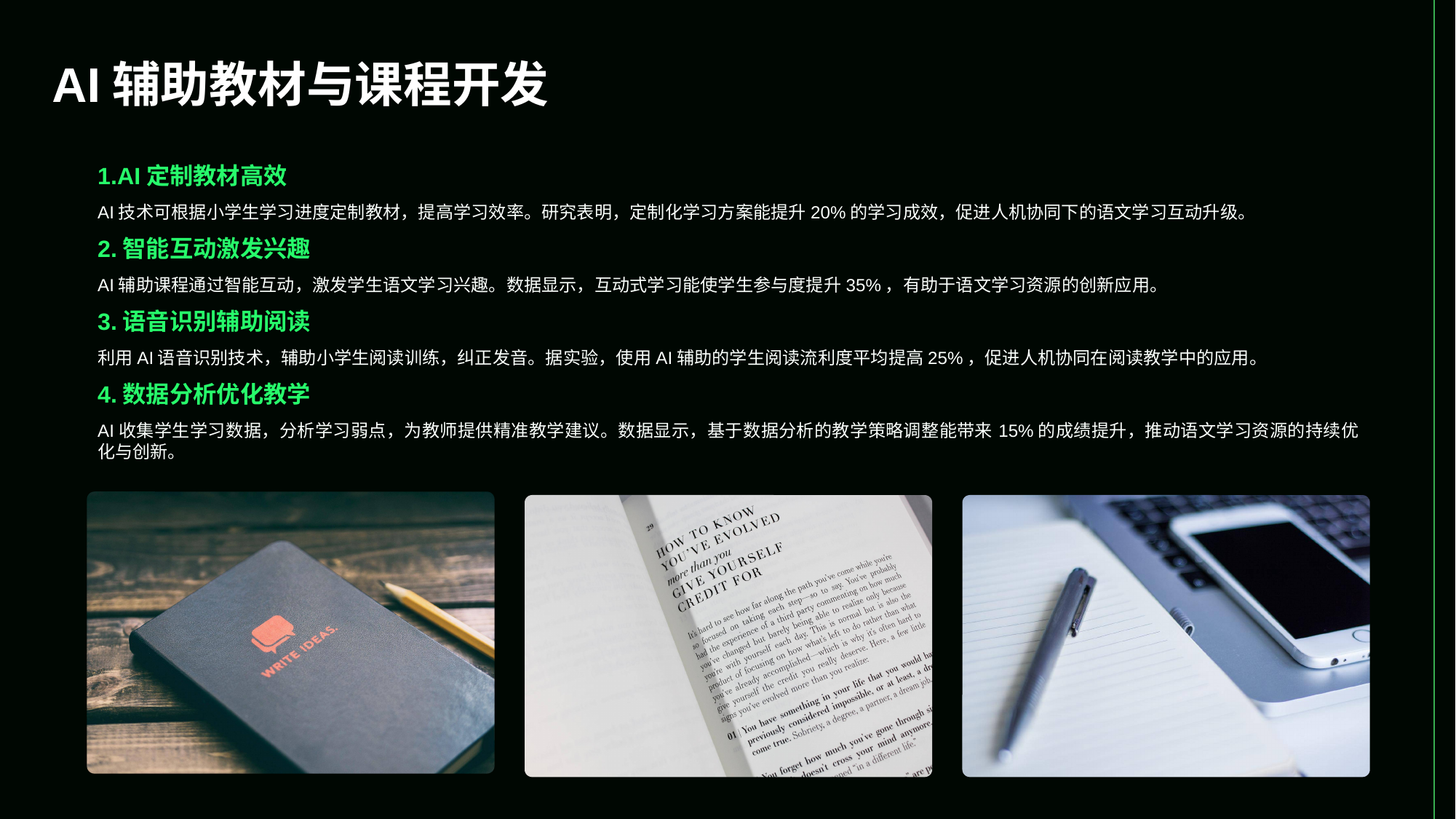

AI辅助教材与课程开发
1.AI定制教材高效
AI技术可根据小学生学习进度定制教材，提高学习效率。研究表明，定制化学习方案能提升20%的学习成效，促进人机协同下的语文学习互动升级。
2.智能互动激发兴趣
AI辅助课程通过智能互动，激发学生语文学习兴趣。数据显示，互动式学习能使学生参与度提升35%，有助于语文学习资源的创新应用。
3.语音识别辅助阅读
利用AI语音识别技术，辅助小学生阅读训练，纠正发音。据实验，使用AI辅助的学生阅读流利度平均提高25%，促进人机协同在阅读教学中的应用。
4.数据分析优化教学
AI收集学生学习数据，分析学习弱点，为教师提供精准教学建议。数据显示，基于数据分析的教学策略调整能带来15%的成绩提升，推动语文学习资源的持续优化与创新。